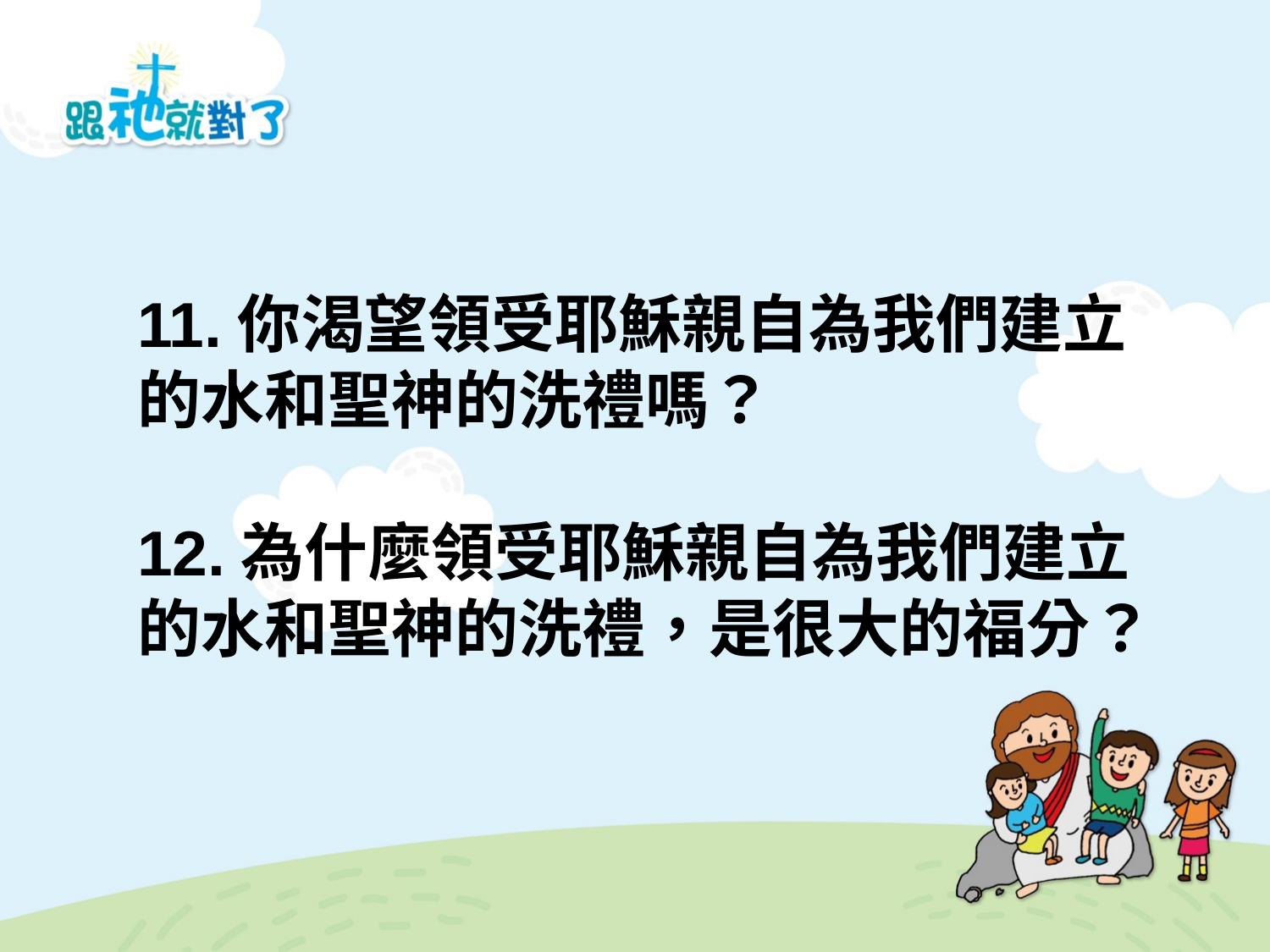

11.你渴望領受耶穌親自為我們建立的水和聖神的洗禮嗎？

12.為什麼領受耶穌親自為我們建立的水和聖神的洗禮，是很大的福分？